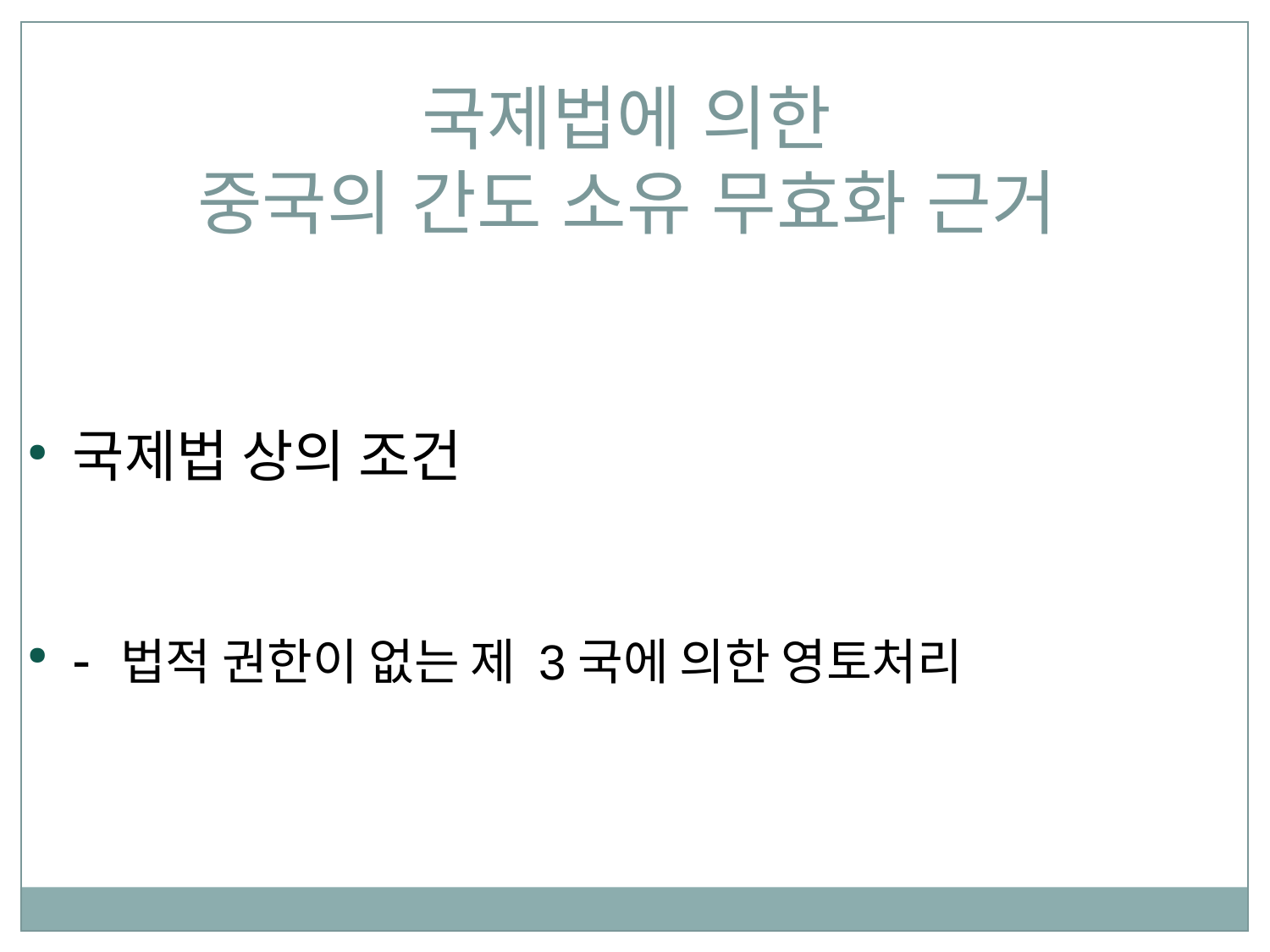

국제법에 의한
중국의 간도 소유 무효화 근거

국제법 상의 조건

- 법적 권한이 없는 제 3국에 의한 영토처리